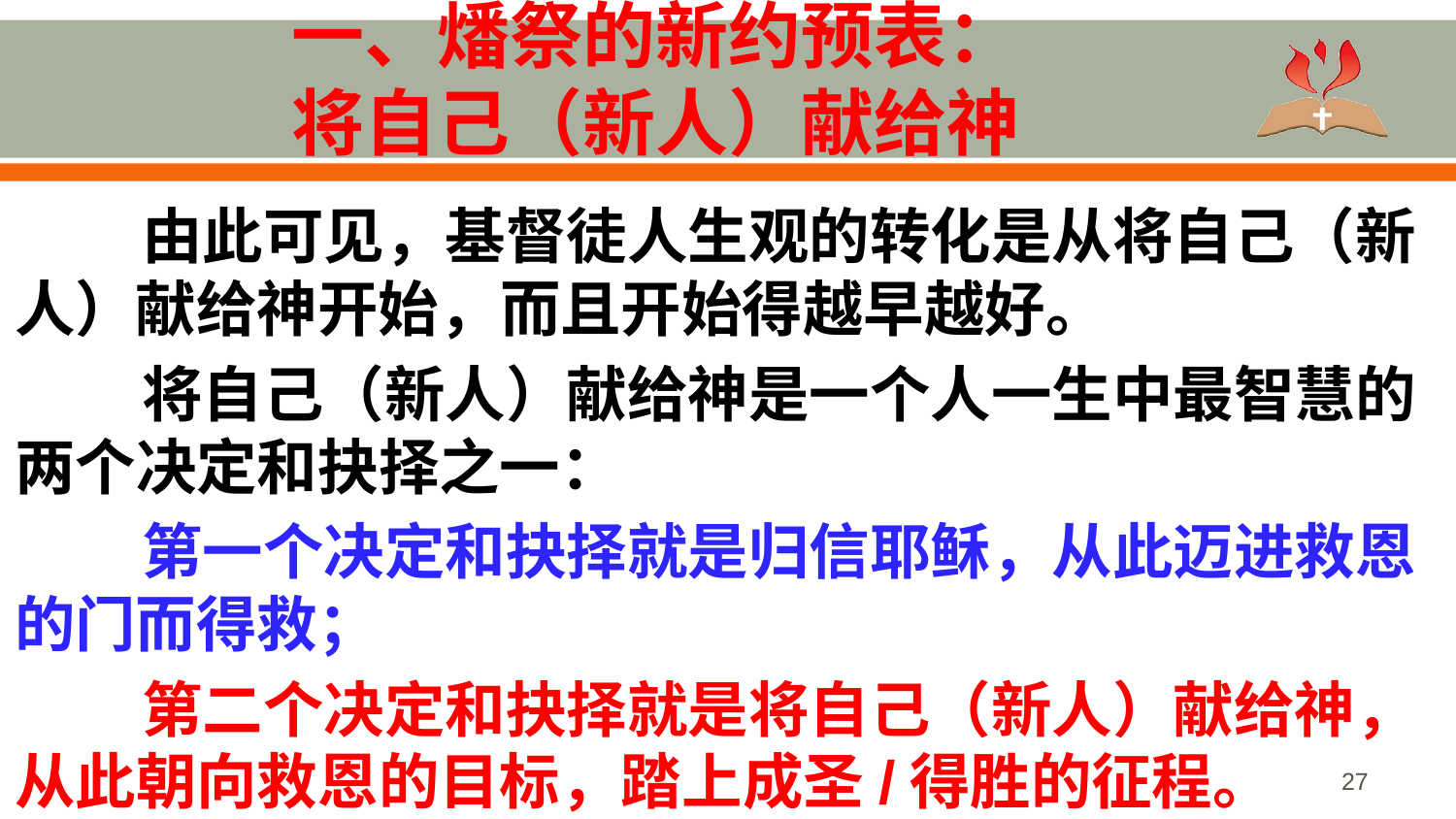

# 一、燔祭的新约预表： 将自己（新人）献给神
由此可见，基督徒人生观的转化是从将自己（新人）献给神开始，而且开始得越早越好。
将自己（新人）献给神是一个人一生中最智慧的两个决定和抉择之一：
第一个决定和抉择就是归信耶稣，从此迈进救恩的门而得救；
第二个决定和抉择就是将自己（新人）献给神，从此朝向救恩的目标，踏上成圣/得胜的征程。

27